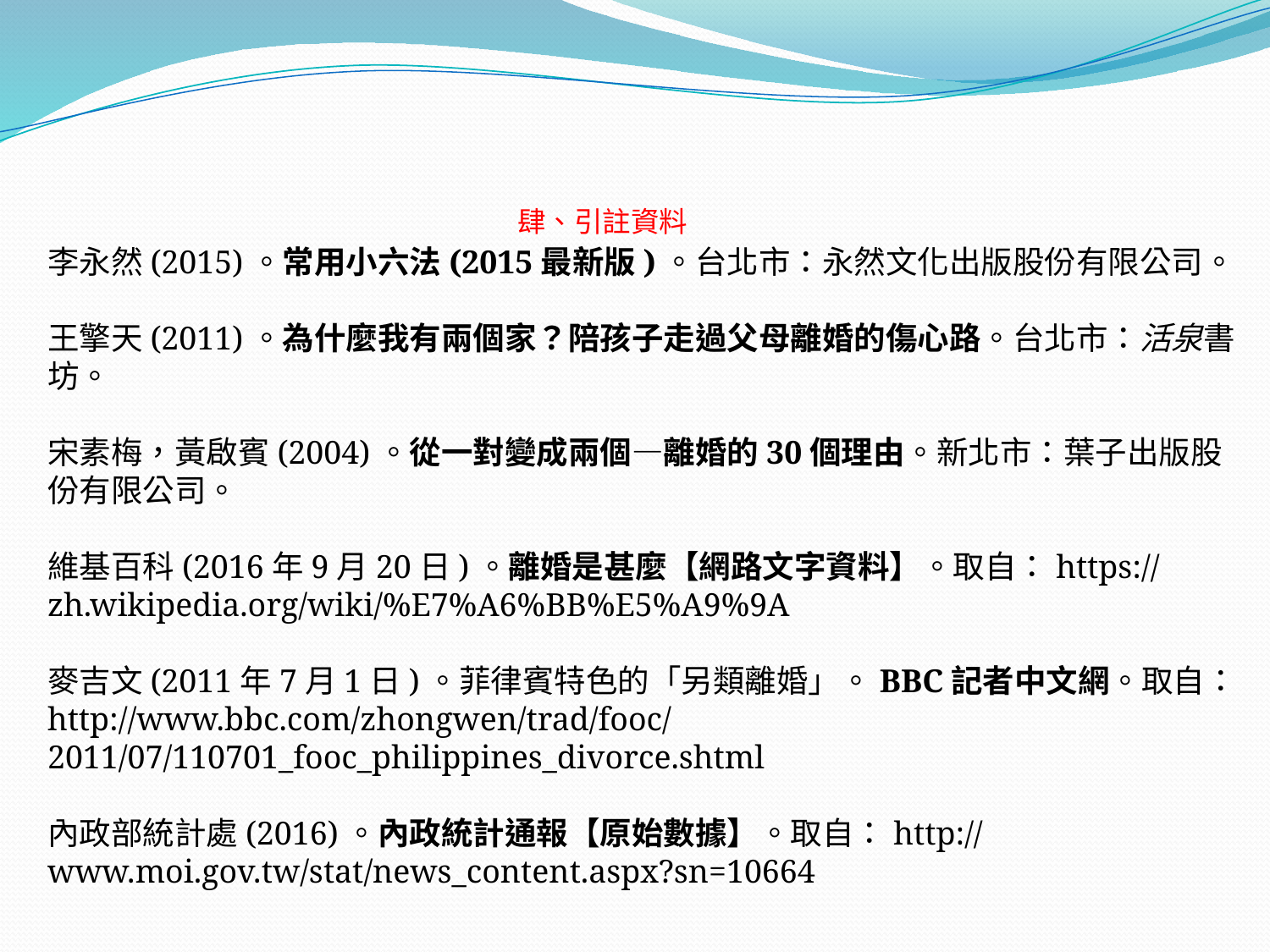

# 肆、引註資料
李永然(2015)。常用小六法(2015最新版)。台北市：永然文化出版股份有限公司。

王擎天(2011)。為什麼我有兩個家？陪孩子走過父母離婚的傷心路。台北市：活泉書坊。

宋素梅，黃啟賓(2004)。從一對變成兩個—離婚的30個理由。新北市：葉子出版股份有限公司。

維基百科(2016年9月20日)。離婚是甚麼【網路文字資料】。取自：https://zh.wikipedia.org/wiki/%E7%A6%BB%E5%A9%9A

麥吉文(2011年7月1日)。菲律賓特色的「另類離婚」。BBC記者中文網。取自：http://www.bbc.com/zhongwen/trad/fooc/2011/07/110701_fooc_philippines_divorce.shtml

內政部統計處(2016)。內政統計通報【原始數據】。取自：http://www.moi.gov.tw/stat/news_content.aspx?sn=10664